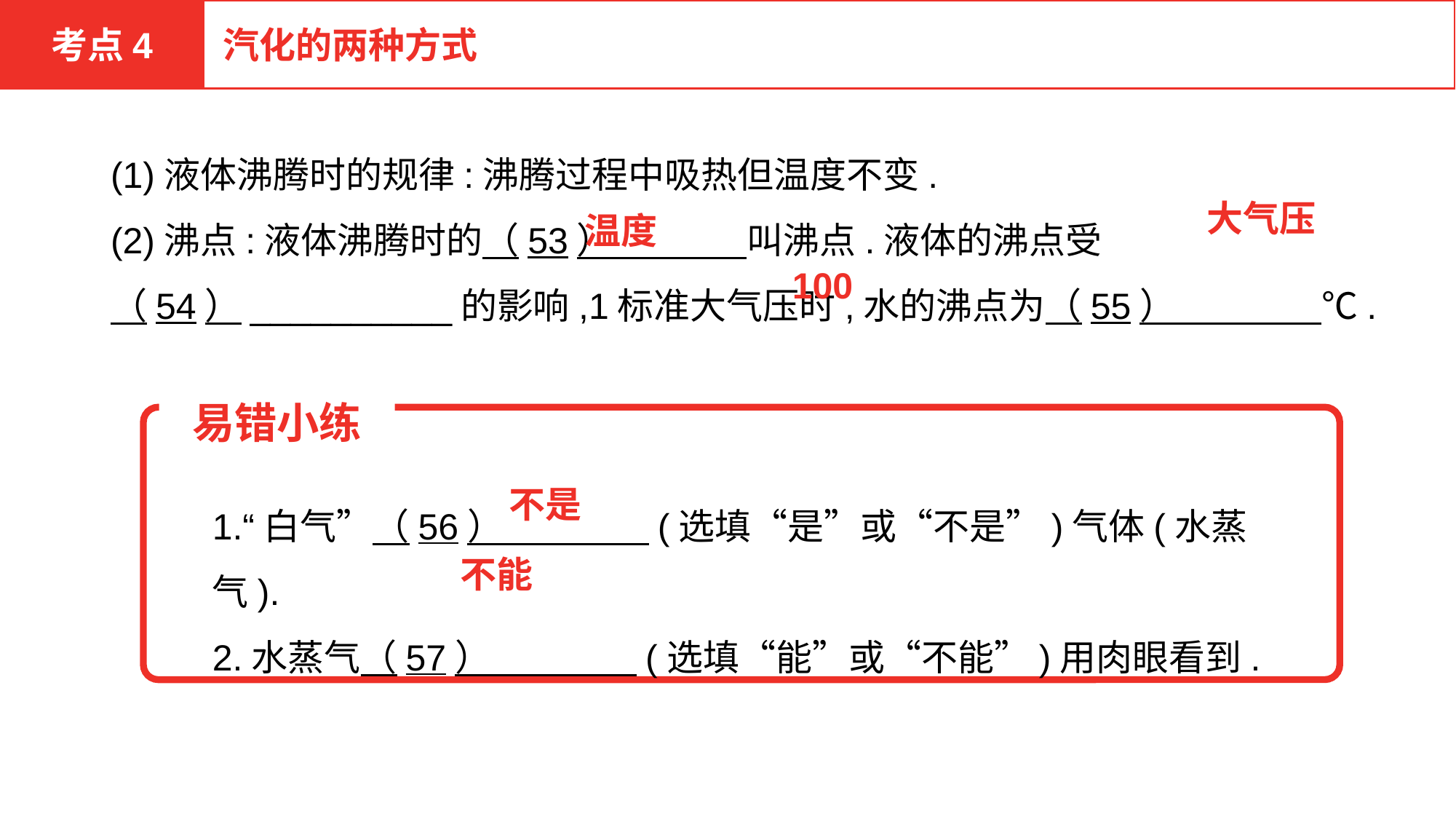

考点4
汽化的两种方式
(1)液体沸腾时的规律:沸腾过程中吸热但温度不变.
(2)沸点:液体沸腾时的（53）   　　　叫沸点.液体的沸点受（54）__________的影响,1标准大气压时,水的沸点为（55）　　　　℃.
大气压
温度
100
易错小练

1.“白气”（56）　　　　(选填“是”或“不是”)气体(水蒸气).
2.水蒸气（57）　　　　(选填“能”或“不能”)用肉眼看到.
不是
不能